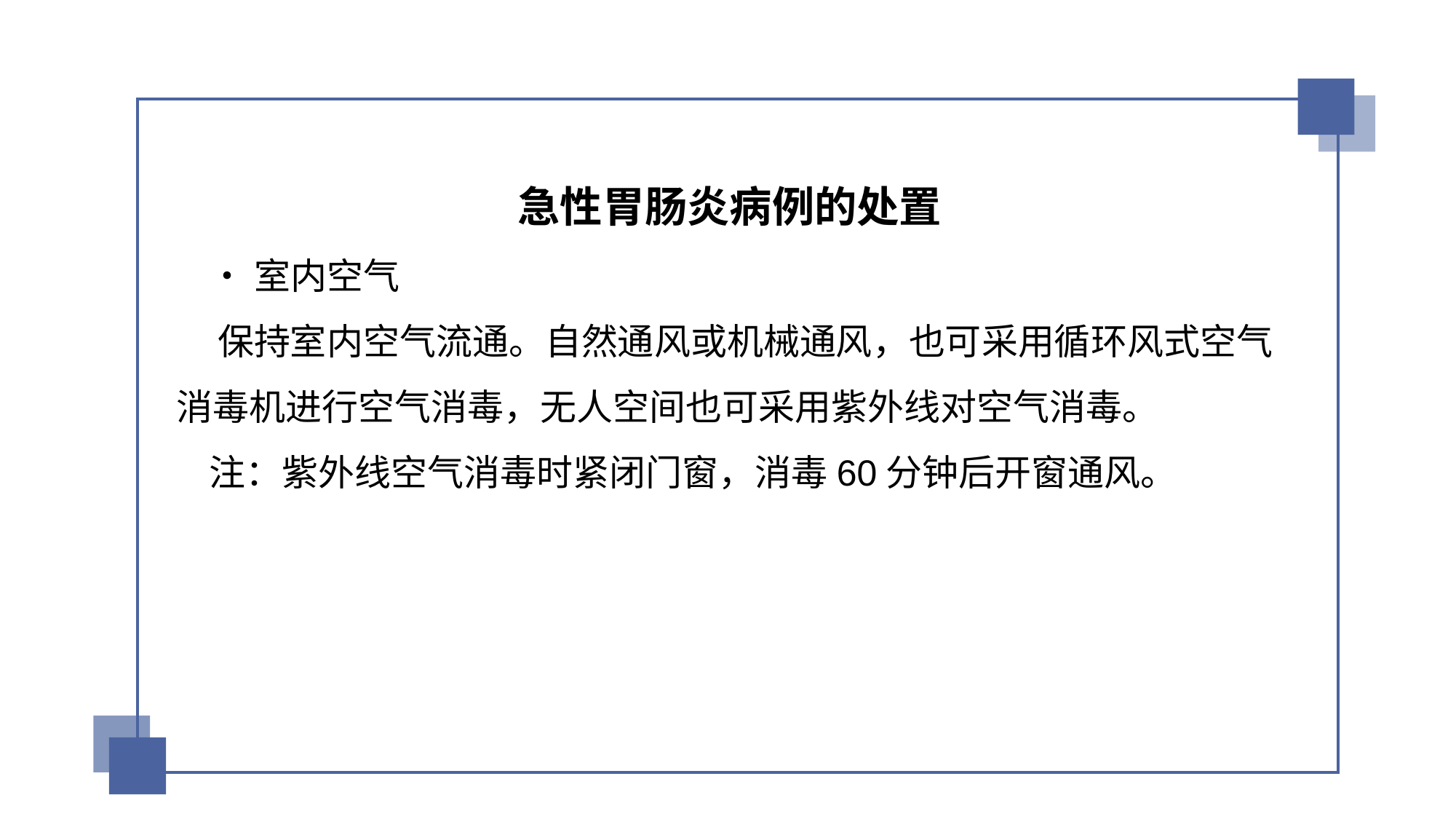

北京市朝阳区疾病预防控制中心

急性胃肠炎病例的处置
    •室内空气
    保持室内空气流通。自然通风或机械通风，也可采用循环风式空气消毒机进行空气消毒，无人空间也可采用紫外线对空气消毒。
   注：紫外线空气消毒时紧闭门窗，消毒60分钟后开窗通风。